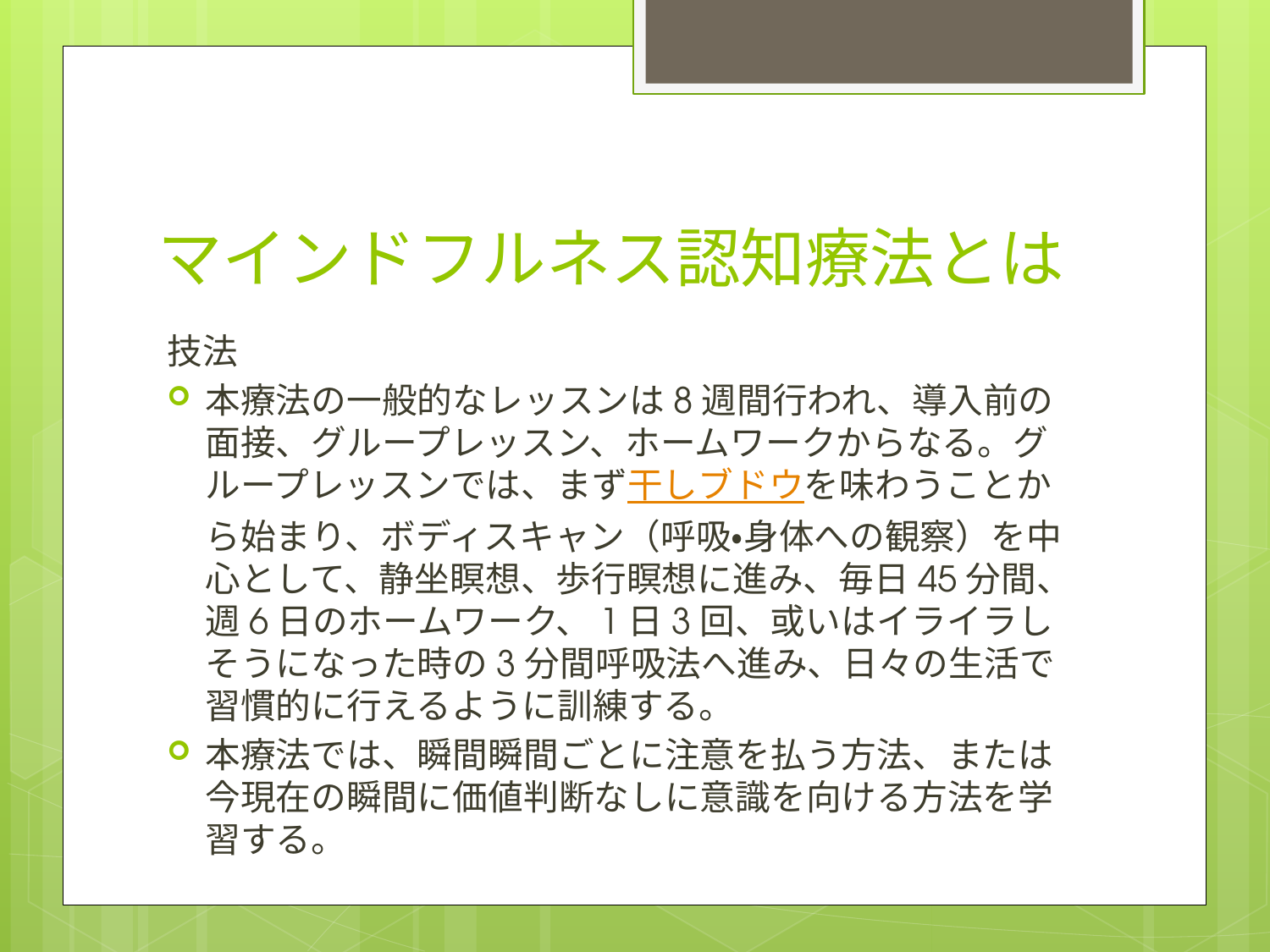

# マインドフルネス認知療法とは
技法
本療法の一般的なレッスンは8週間行われ、導入前の面接、グループレッスン、ホームワークからなる。グループレッスンでは、まず干しブドウを味わうことから始まり、ボディスキャン（呼吸・身体への観察）を中心として、静坐瞑想、歩行瞑想に進み、毎日45分間、週6日のホームワーク、1日3回、或いはイライラしそうになった時の3分間呼吸法へ進み、日々の生活で習慣的に行えるように訓練する。
本療法では、瞬間瞬間ごとに注意を払う方法、または今現在の瞬間に価値判断なしに意識を向ける方法を学習する。